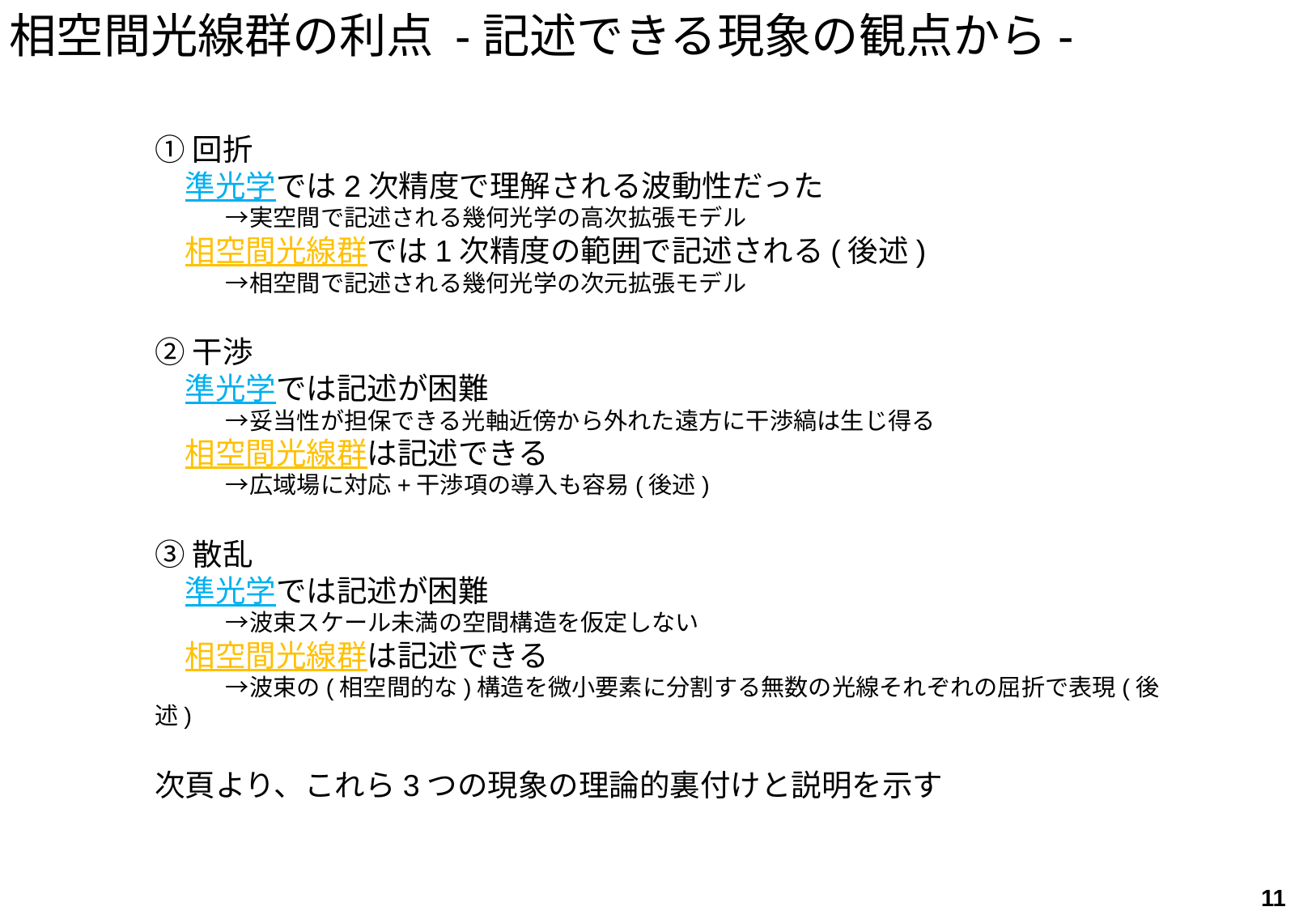

相空間光線群の利点 -記述できる現象の観点から-
①回折
　準光学では2次精度で理解される波動性だった
　　　→実空間で記述される幾何光学の高次拡張モデル
　相空間光線群では1次精度の範囲で記述される(後述)
　　　→相空間で記述される幾何光学の次元拡張モデル

②干渉
　準光学では記述が困難
　　　→妥当性が担保できる光軸近傍から外れた遠方に干渉縞は生じ得る
　相空間光線群は記述できる
　　　→広域場に対応+干渉項の導入も容易(後述)

③散乱
　準光学では記述が困難
　　　→波束スケール未満の空間構造を仮定しない
　相空間光線群は記述できる
　　　→波束の(相空間的な)構造を微小要素に分割する無数の光線それぞれの屈折で表現(後述)

次頁より、これら3つの現象の理論的裏付けと説明を示す
11